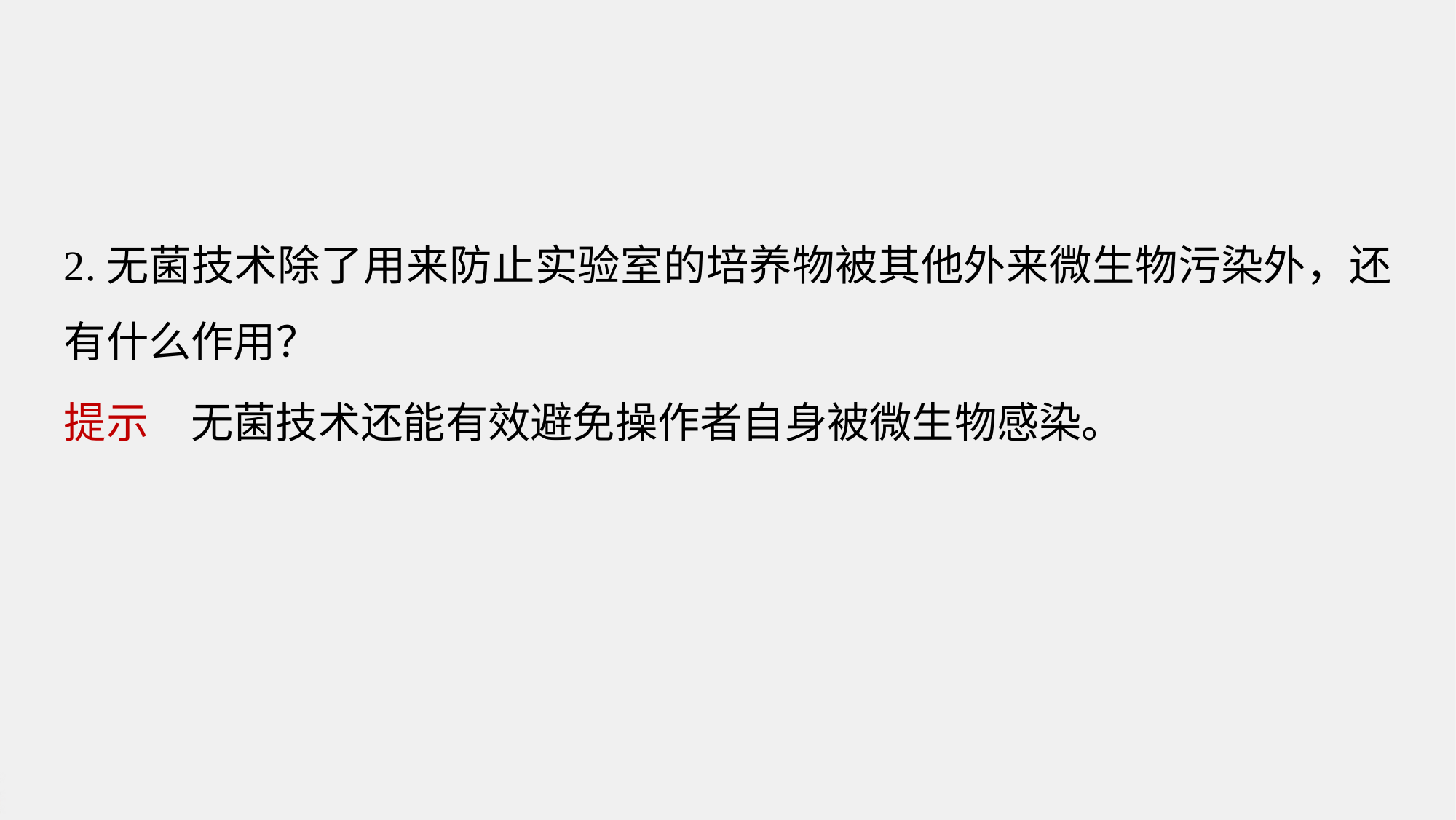

2.无菌技术除了用来防止实验室的培养物被其他外来微生物污染外，还有什么作用？
提示　无菌技术还能有效避免操作者自身被微生物感染。